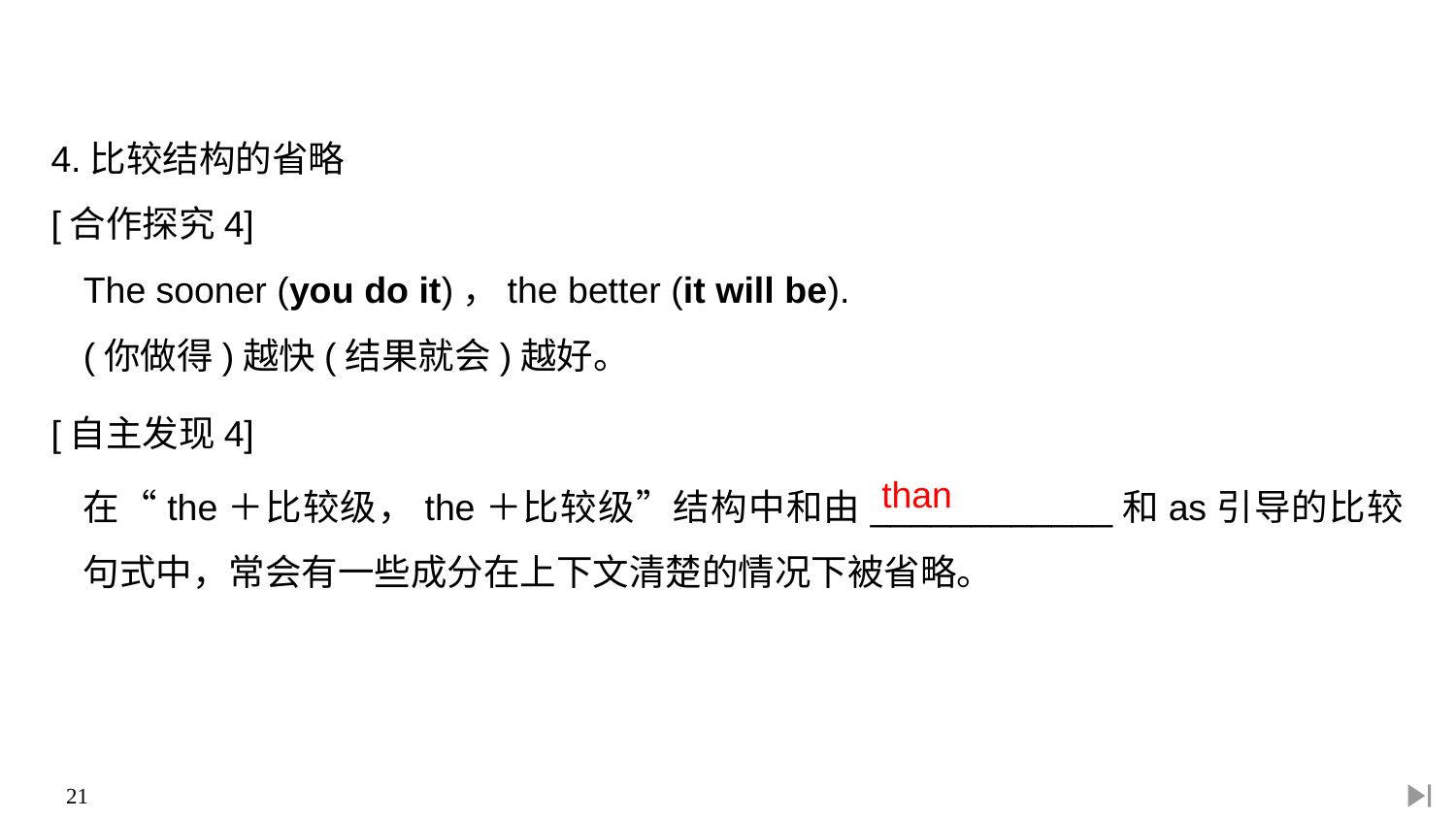

4.比较结构的省略
[合作探究4]
The sooner (you do it)，the better (it will be).
(你做得)越快(结果就会)越好。
[自主发现4]
在“the＋比较级，the＋比较级”结构中和由____________和as引导的比较句式中，常会有一些成分在上下文清楚的情况下被省略。
than